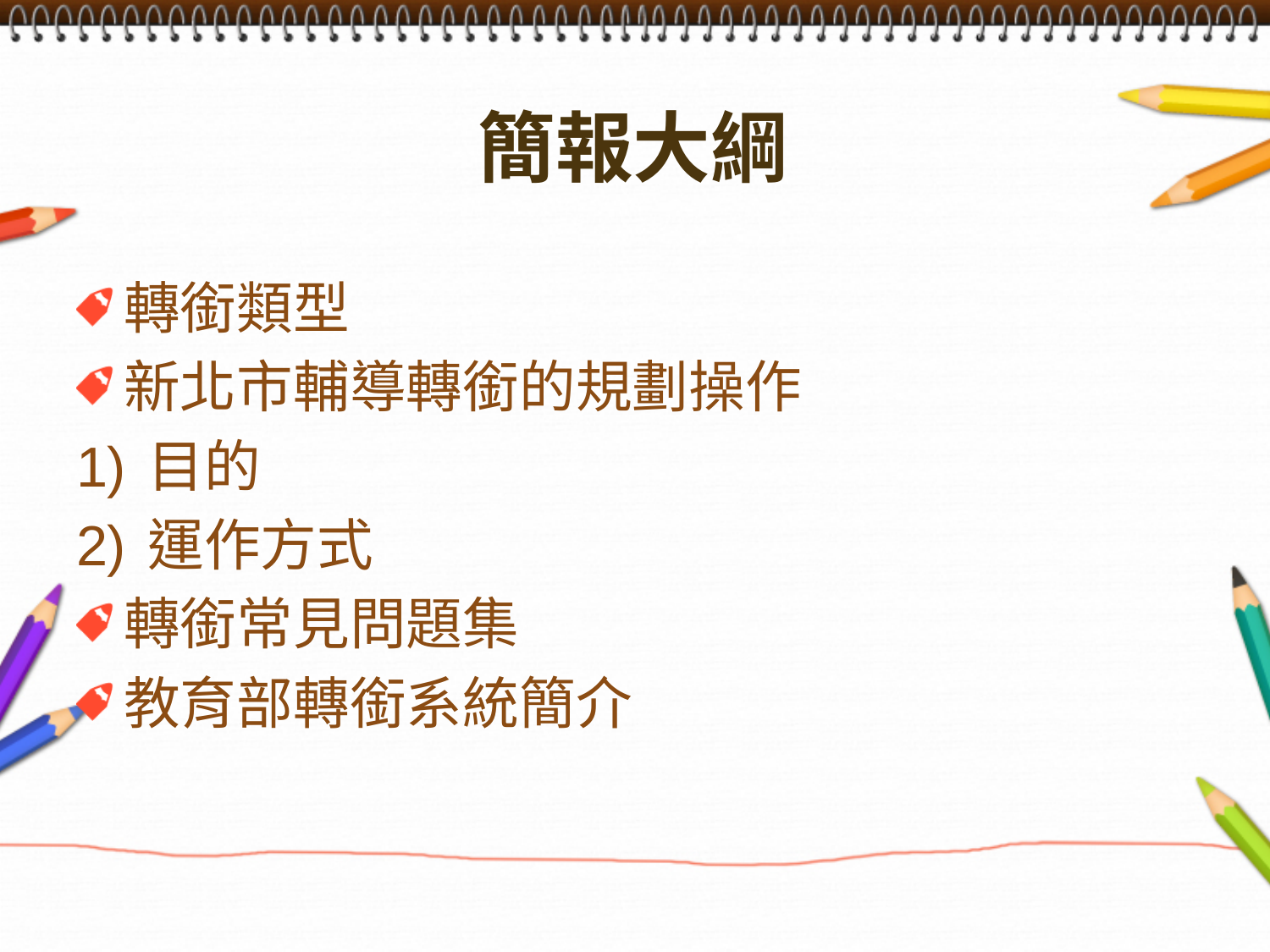

# 簡報大綱
轉銜類型
新北市輔導轉銜的規劃操作
目的
運作方式
轉銜常見問題集
教育部轉銜系統簡介